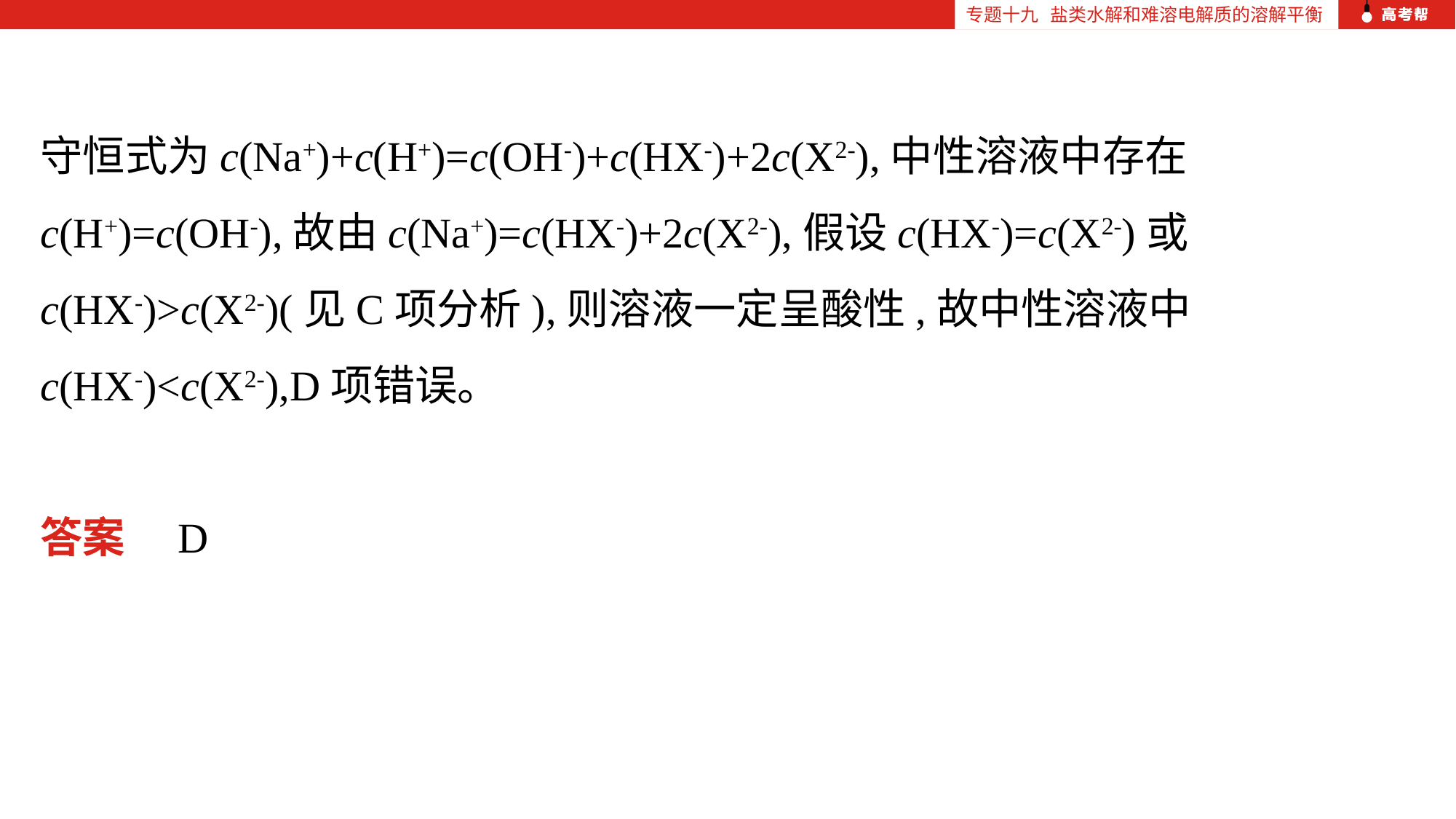

专题十九   盐类水解和难溶电解质的溶解平衡
守恒式为c(Na+)+c(H+)=c(OH-)+c(HX-)+2c(X2-),中性溶液中存在c(H+)=c(OH-),故由c(Na+)=c(HX-)+2c(X2-),假设c(HX-)=c(X2-)或c(HX-)>c(X2-)(见C项分析),则溶液一定呈酸性,故中性溶液中c(HX-)<c(X2-),D项错误。

答案　D